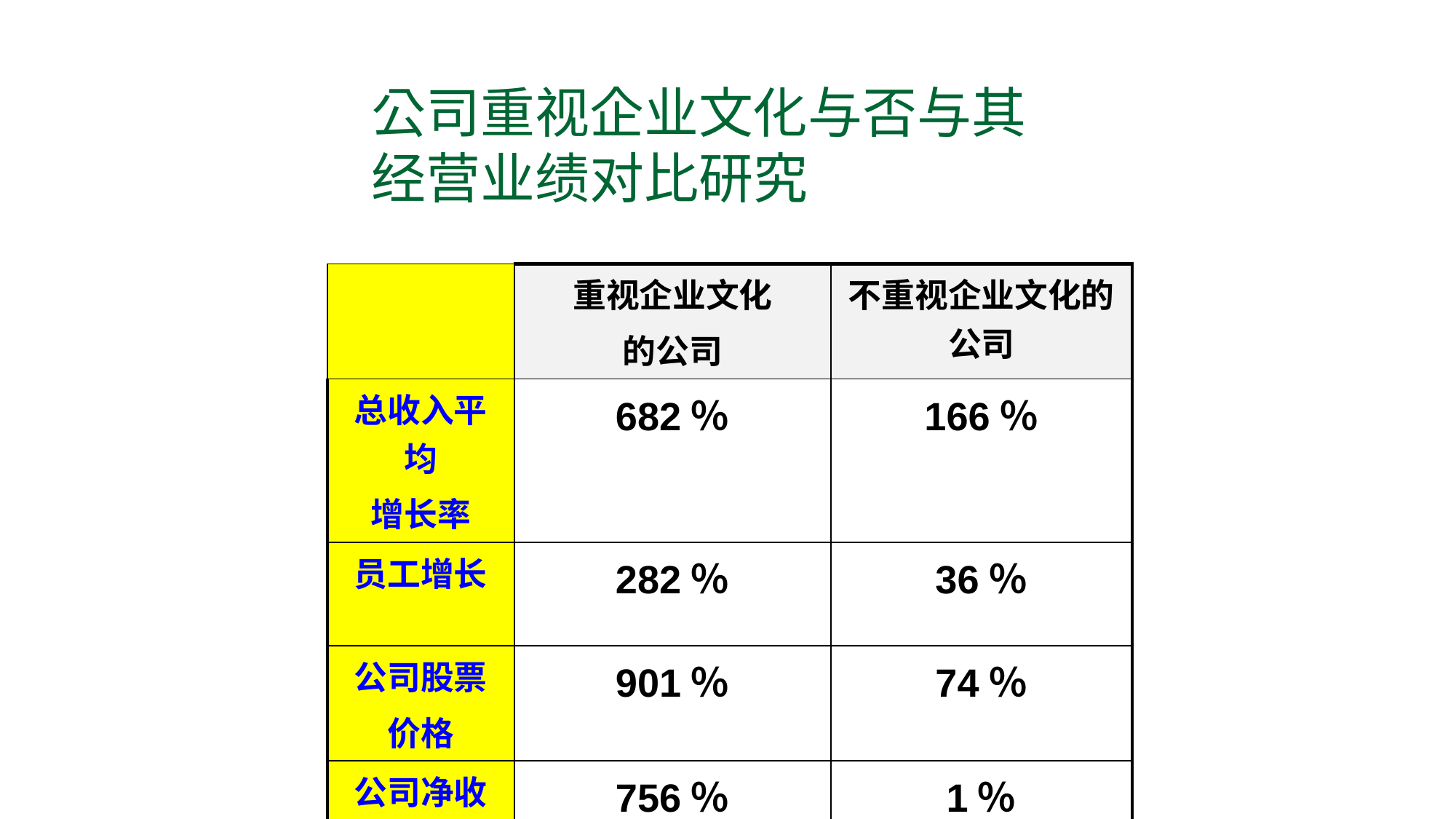

公司重视企业文化与否与其
经营业绩对比研究
|  | 重视企业文化 的公司 | 不重视企业文化的公司 |
| --- | --- | --- |
| 总收入平均 增长率 | 682％ | 166％ |
| 员工增长 | 282％ | 36％ |
| 公司股票 价格 | 901％ | 74％ |
| 公司净收入 | 756％ | 1％ |